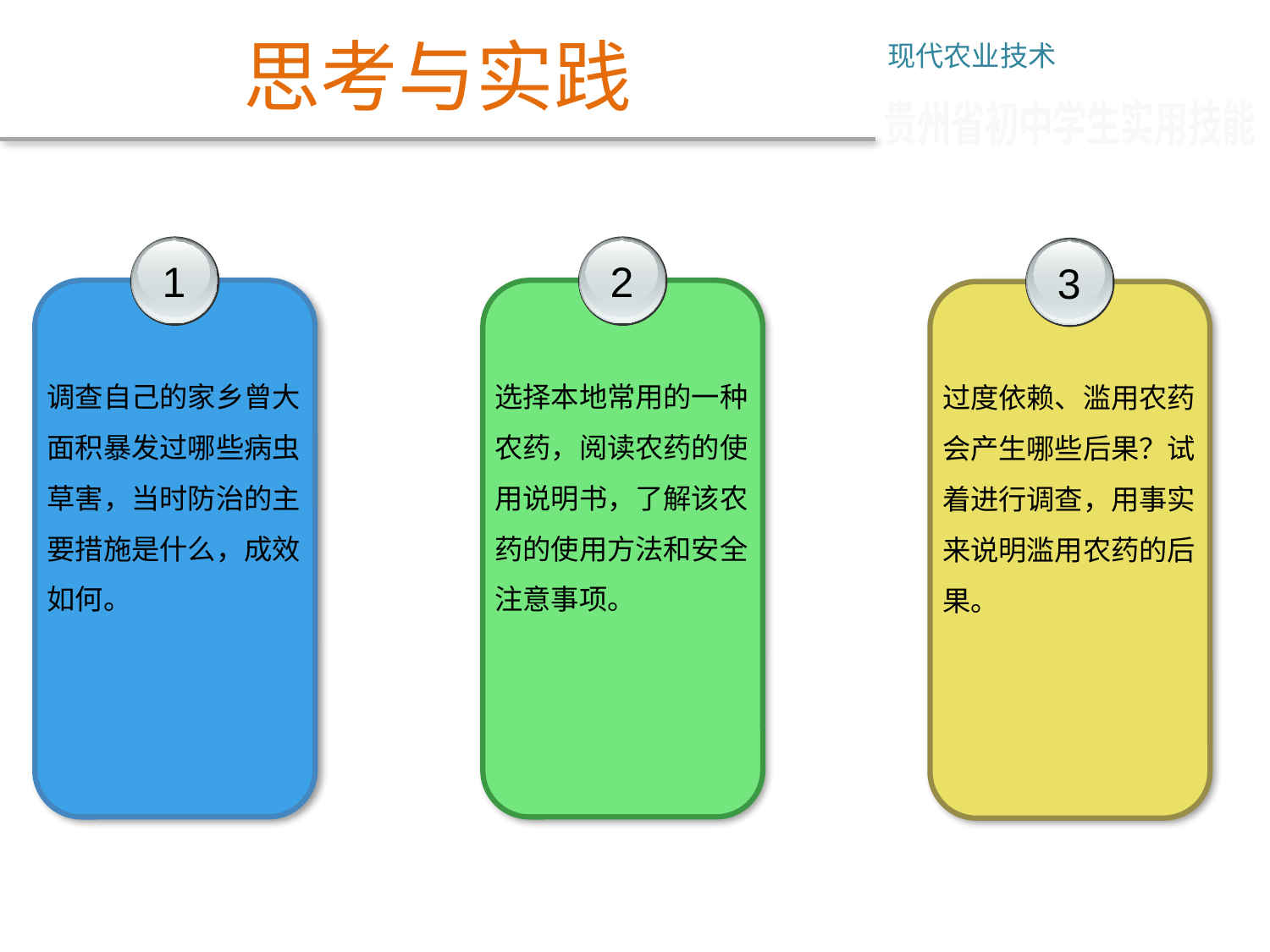

思考与实践
现代农业技术
贵州省初中学生实用技能

1

调查自己的家乡曾大面积暴发过哪些病虫草害，当时防治的主
要措施是什么，成效如何。

2

选择本地常用的一种农药，阅读农药的使用说明书，了解该农
药的使用方法和安全注意事项。

3

过度依赖、滥用农药会产生哪些后果？试着进行调查，用事实来说明滥用农药的后果。